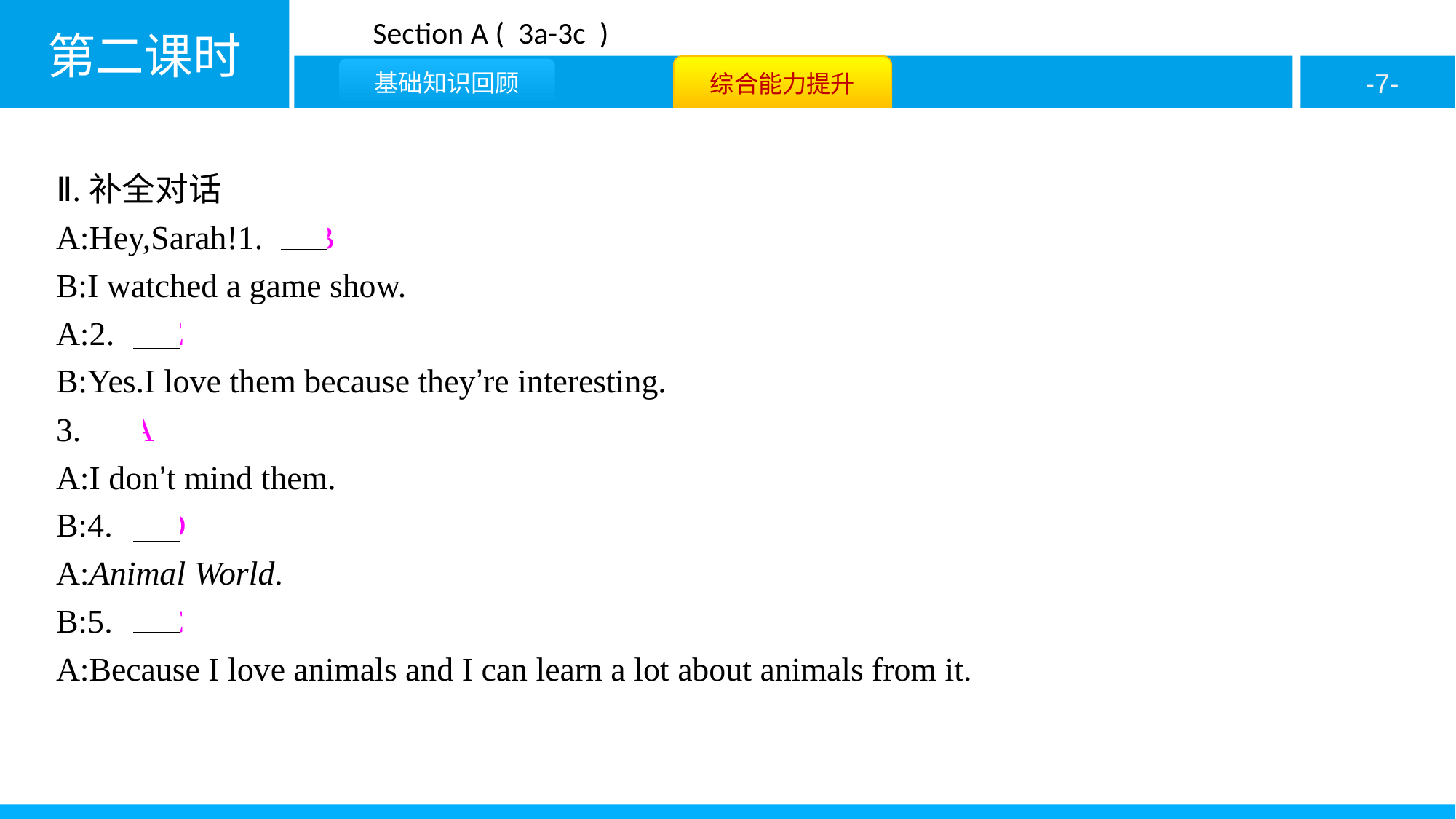

Ⅱ.补全对话
A:Hey,Sarah!1.　B
B:I watched a game show.
A:2.　E
B:Yes.I love them because they’re interesting.
3.　A
A:I don’t mind them.
B:4.　D
A:Animal World.
B:5.　C
A:Because I love animals and I can learn a lot about animals from it.